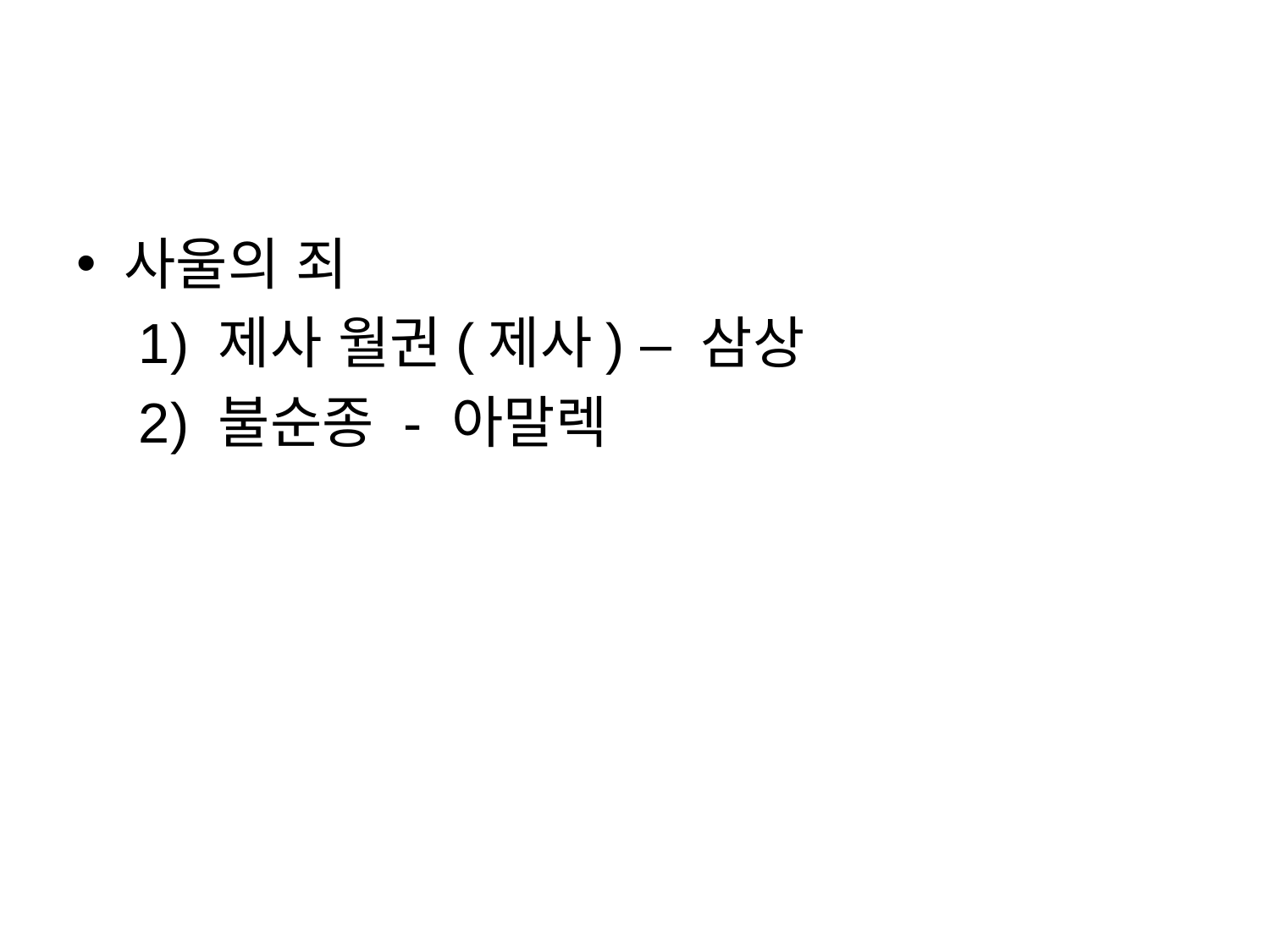

#
사울의 죄
    1) 제사 월권(제사) – 삼상
    2) 불순종 - 아말렉